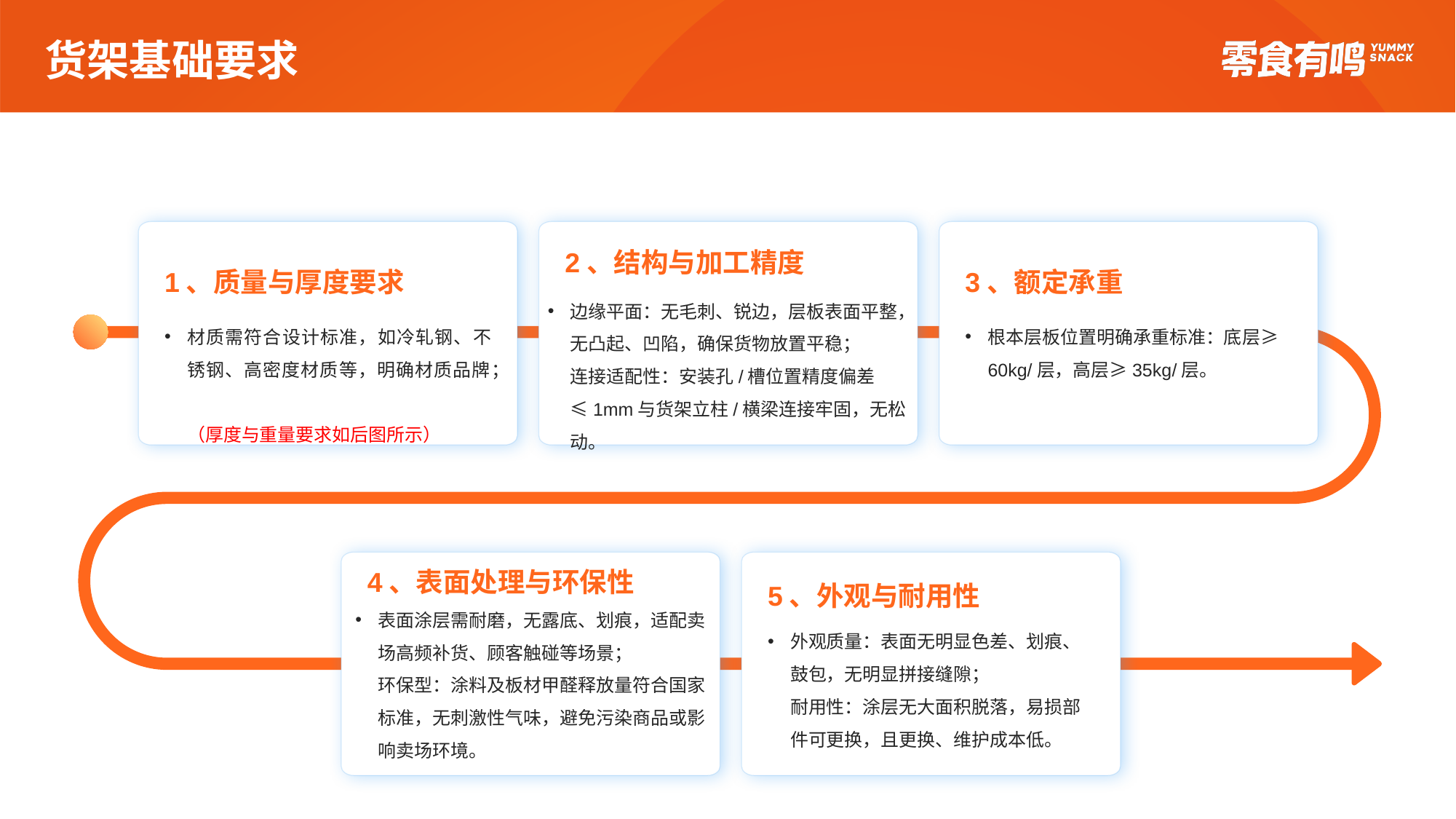

# 货架基础要求

1、质量与厚度要求
2、结构与加工精度
3、额定承重
边缘平面：无毛刺、锐边，层板表面平整，无凸起、凹陷，确保货物放置平稳；
连接适配性：安装孔/槽位置精度偏差≤1mm与货架立柱/横梁连接牢固，无松动。
根本层板位置明确承重标准：底层≥60kg/层，高层≥35kg/层。

材质需符合设计标准，如冷轧钢、不锈钢、高密度材质等，明确材质品牌；
（厚度与重量要求如后图所示）

4、表面处理与环保性
5、外观与耐用性
表面涂层需耐磨，无露底、划痕，适配卖场高频补货、顾客触碰等场景；
环保型：涂料及板材甲醛释放量符合国家标准，无刺激性气味，避免污染商品或影响卖场环境。
外观质量：表面无明显色差、划痕、鼓包，无明显拼接缝隙；
耐用性：涂层无大面积脱落，易损部件可更换，且更换、维护成本低。